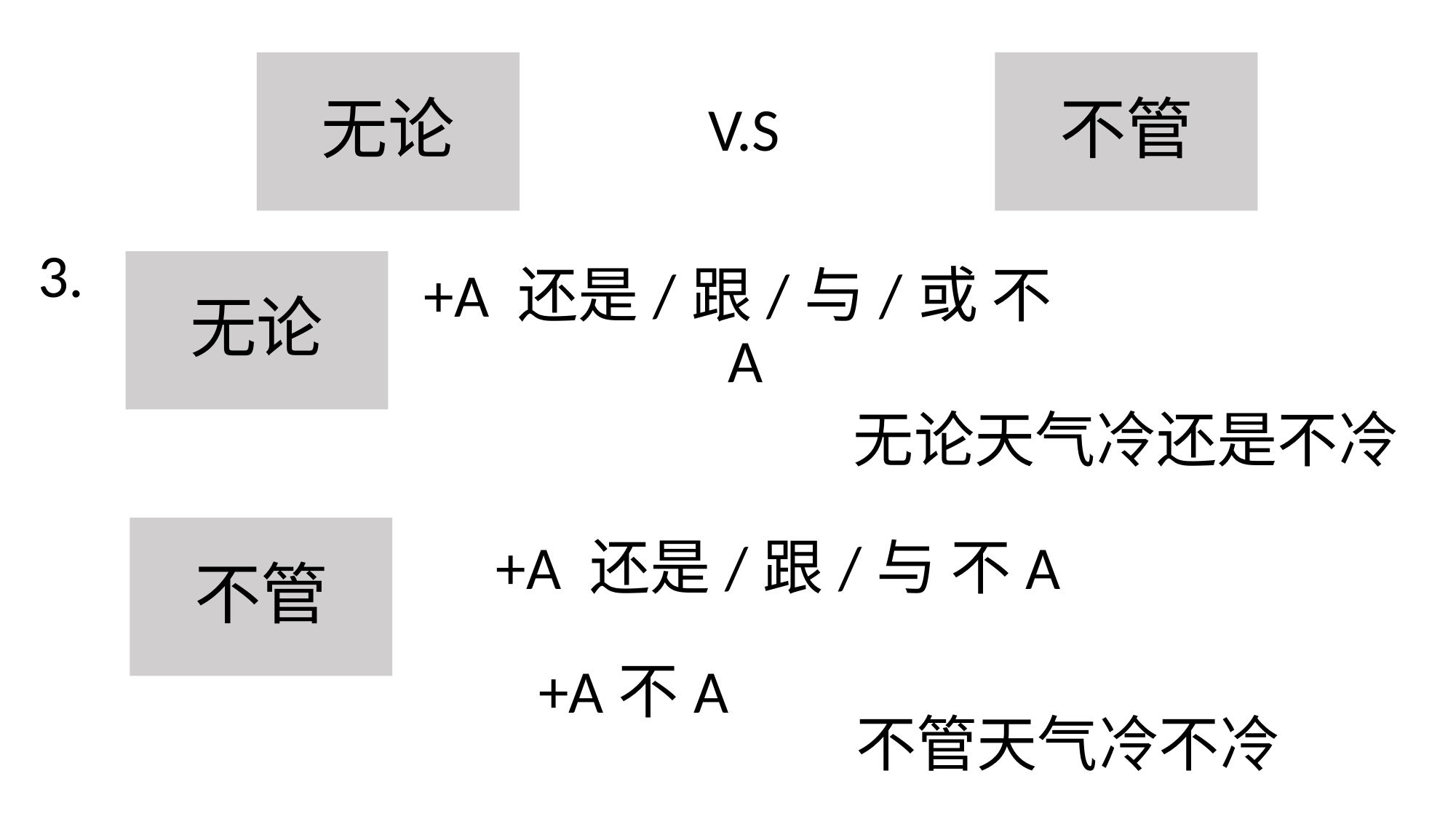

V.S
无论
不管
3.

+A 还是/跟/与/或 不A
无论
无论天气冷还是不冷
+A 还是/跟/与 不A
不管
+A不A
不管天气冷不冷